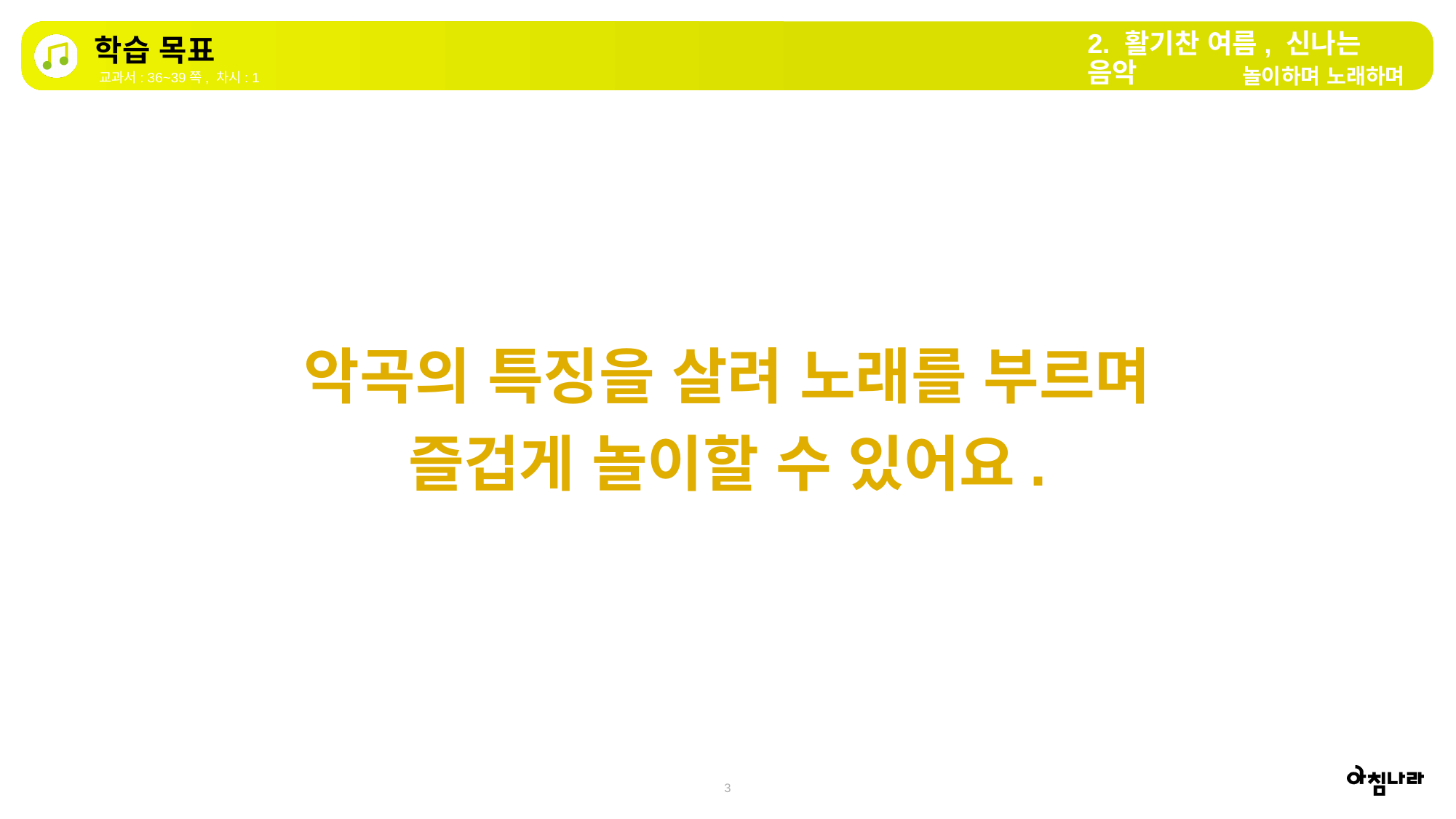

2. 활기찬 여름, 신나는 음악
학습 목표
놀이하며 노래하며
교과서: 36~39쪽, 차시: 1
악곡의 특징을 살려 노래를 부르며 즐겁게 놀이할 수 있어요.
3